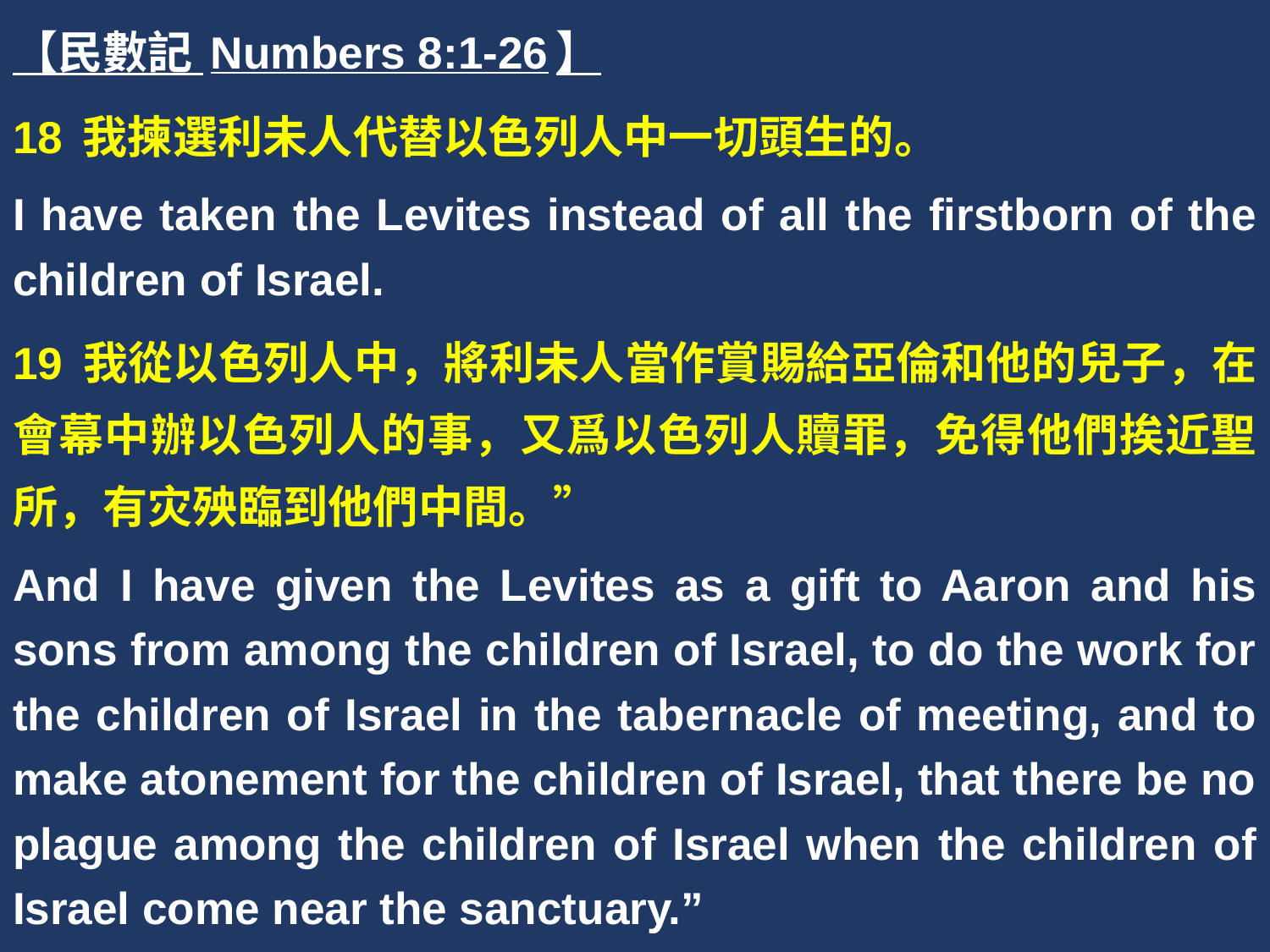

【民數記 Numbers 8:1-26】
18 我揀選利未人代替以色列人中一切頭生的。
I have taken the Levites instead of all the firstborn of the children of Israel.
19 我從以色列人中，將利未人當作賞賜給亞倫和他的兒子，在會幕中辦以色列人的事，又爲以色列人贖罪，免得他們挨近聖所，有灾殃臨到他們中間。”
And I have given the Levites as a gift to Aaron and his sons from among the children of Israel, to do the work for the children of Israel in the tabernacle of meeting, and to make atonement for the children of Israel, that there be no plague among the children of Israel when the children of Israel come near the sanctuary.”